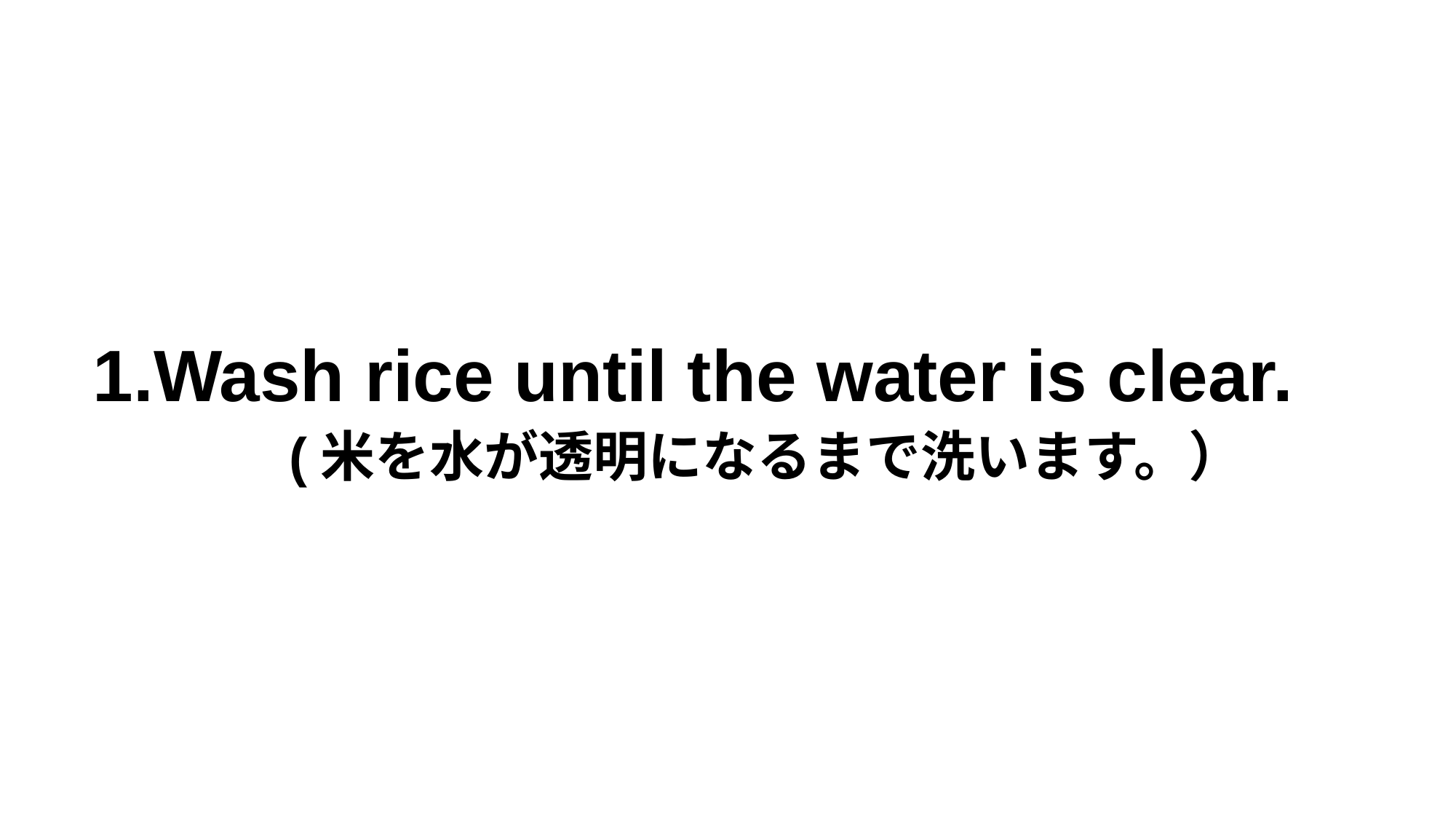

Wash rice until the water is clear.
　　　(米を水が透明になるまで洗います。）